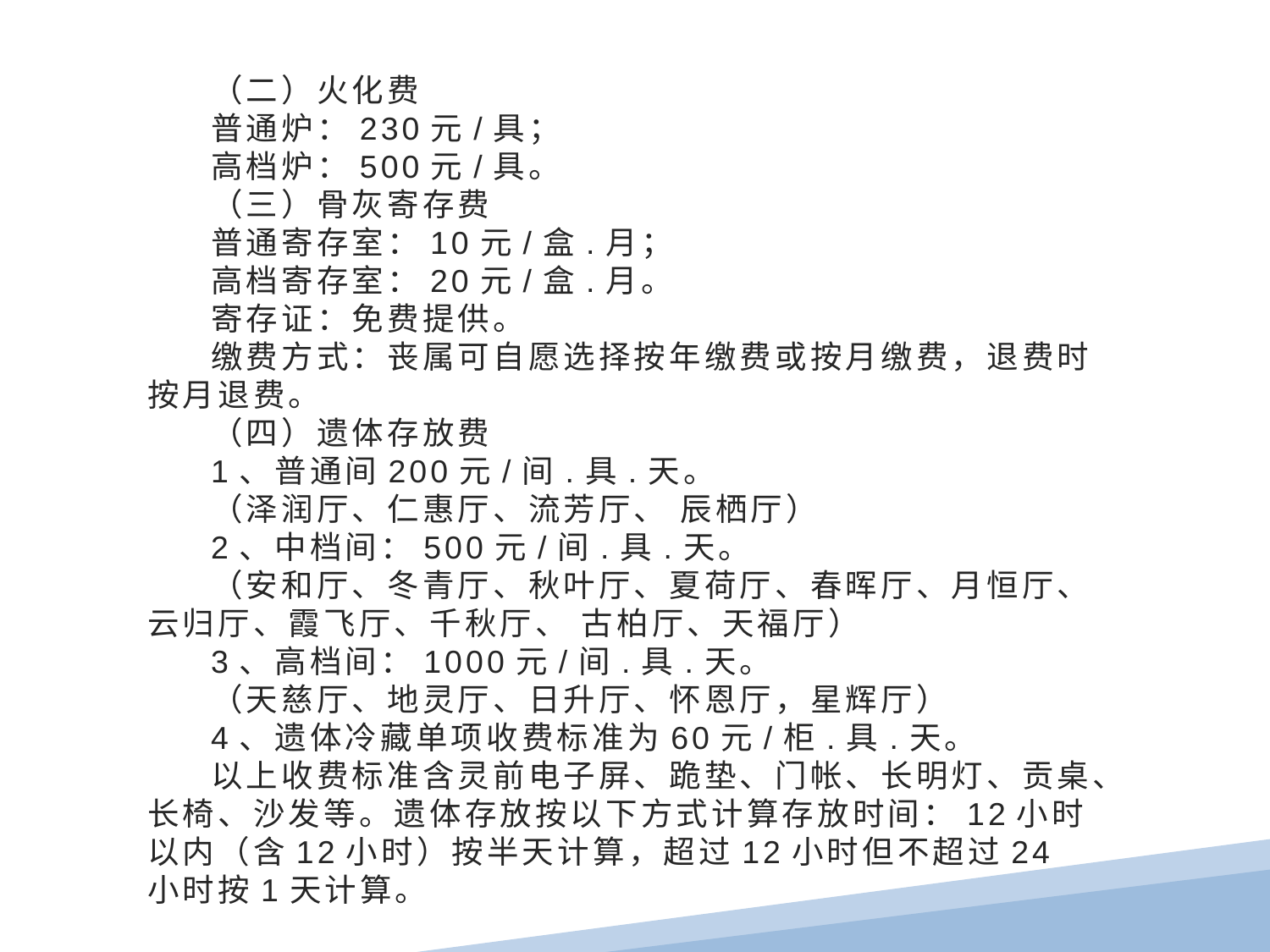

（二）火化费
普通炉：230元/具；
高档炉：500元/具。
（三）骨灰寄存费
普通寄存室：10元/盒.月；
高档寄存室：20元/盒.月。
寄存证：免费提供。
缴费方式：丧属可自愿选择按年缴费或按月缴费，退费时按月退费。
（四）遗体存放费
1、普通间200元/间.具.天。
（泽润厅、仁惠厅、流芳厅、 辰栖厅）
2、中档间：500元/间.具.天。
（安和厅、冬青厅、秋叶厅、夏荷厅、春晖厅、月恒厅、云归厅、霞飞厅、千秋厅、 古柏厅、天福厅）
3、高档间：1000元/间.具.天。
（天慈厅、地灵厅、日升厅、怀恩厅，星辉厅）
4、遗体冷藏单项收费标准为60元/柜.具.天。
以上收费标准含灵前电子屏、跪垫、门帐、长明灯、贡桌、长椅、沙发等。遗体存放按以下方式计算存放时间：12小时以内（含12小时）按半天计算，超过12小时但不超过24小时按1天计算。